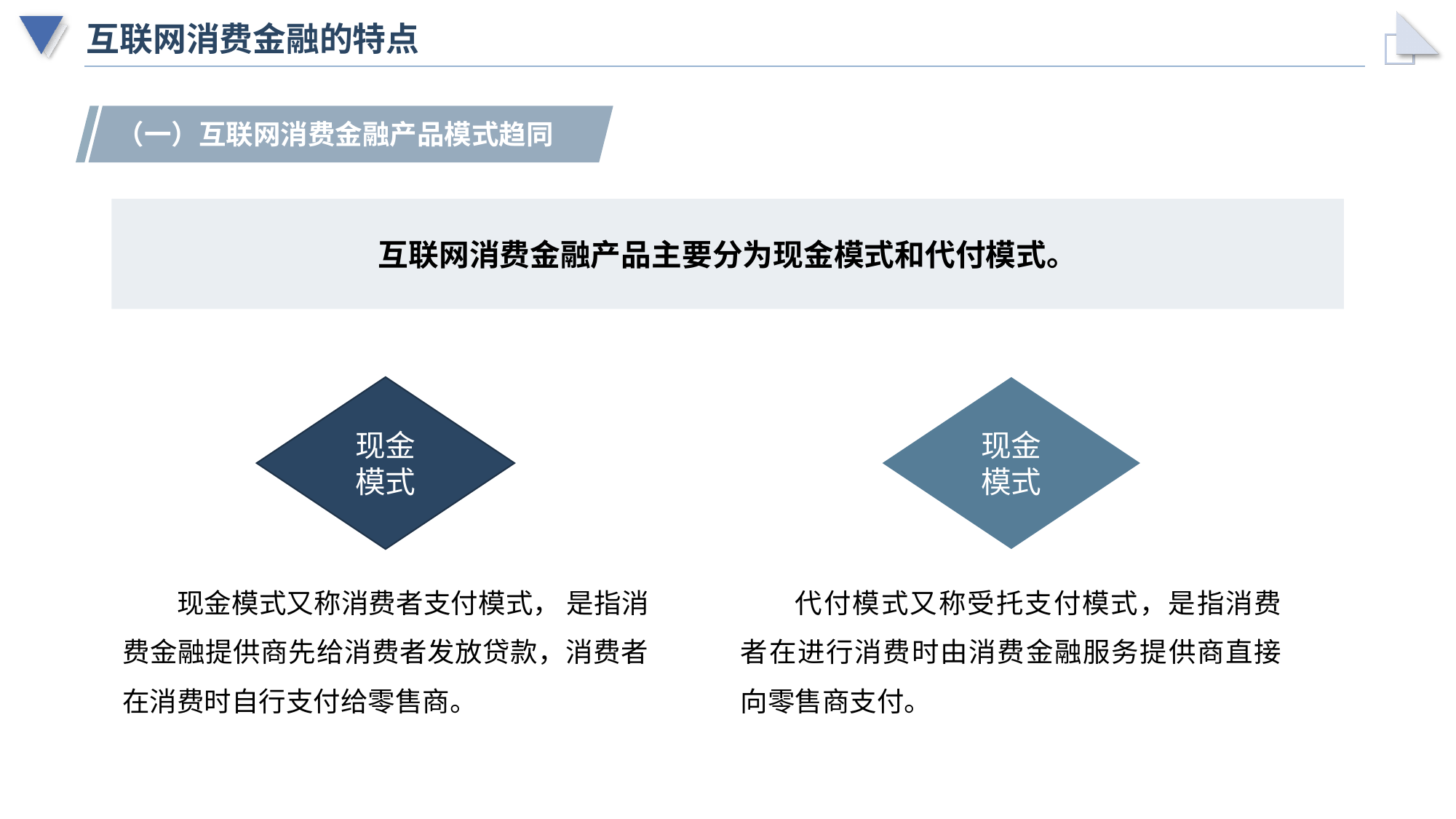

# 互联网消费金融的特点

（一）互联网消费金融产品模式趋同

互联网消费金融产品主要分为现金模式和代付模式。
现金
模式
现金
模式
现金模式又称消费者支付模式， 是指消费金融提供商先给消费者发放贷款，消费者在消费时自行支付给零售商。
代付模式又称受托支付模式，是指消费者在进行消费时由消费金融服务提供商直接向零售商支付。